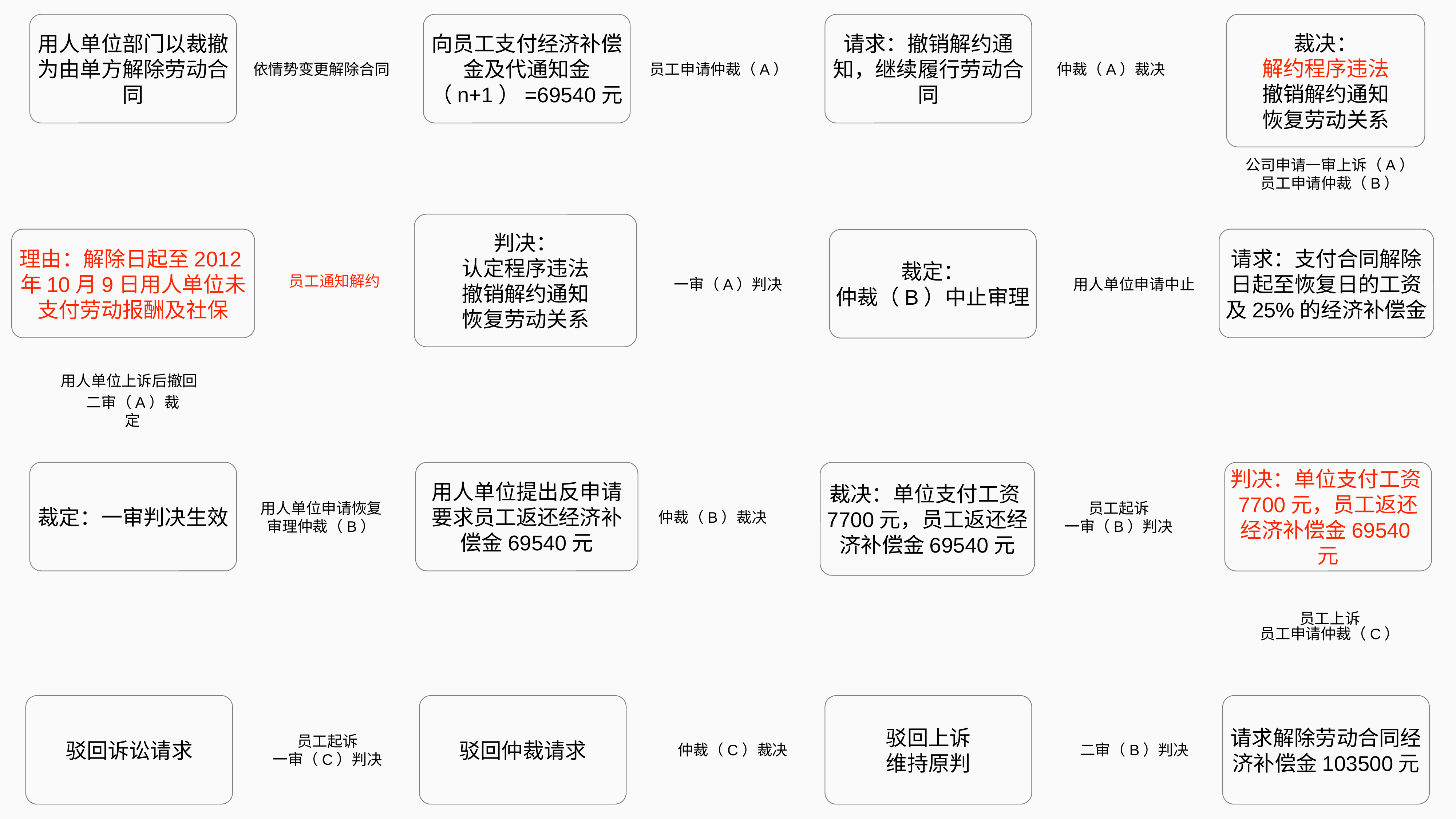

依情势变更解除合同

员工申请仲裁（A）

仲裁（A）裁决
用人单位部门以裁撤为由单方解除劳动合同
向员工支付经济补偿金及代通知金（n+1）=69540元
请求：撤销解约通知，继续履行劳动合同
裁决：
解约程序违法
撤销解约通知
恢复劳动关系

公司申请一审上诉（A）
员工申请仲裁（B）
判决：
认定程序违法
撤销解约通知
恢复劳动关系

员工通知解约

一审（A）判决

用人单位申请中止
理由：解除日起至2012年10月9日用人单位未支付劳动报酬及社保
请求：支付合同解除日起至恢复日的工资及25%的经济补偿金
裁定：
仲裁（B）中止审理

用人单位上诉后撤回
二审（A）裁定

用人单位申请恢复审理仲裁（B）

仲裁（B）裁决

员工起诉
一审（B）判决
用人单位提出反申请
要求员工返还经济补偿金69540元
裁定：一审判决生效
裁决：单位支付工资7700元，员工返还经济补偿金69540元
判决：单位支付工资7700元，员工返还经济补偿金69540元

员工上诉
员工申请仲裁（C）

员工起诉
一审（C）判决

仲裁（C）裁决

二审（B）判决
驳回诉讼请求
驳回仲裁请求
驳回上诉
维持原判
请求解除劳动合同经济补偿金103500元